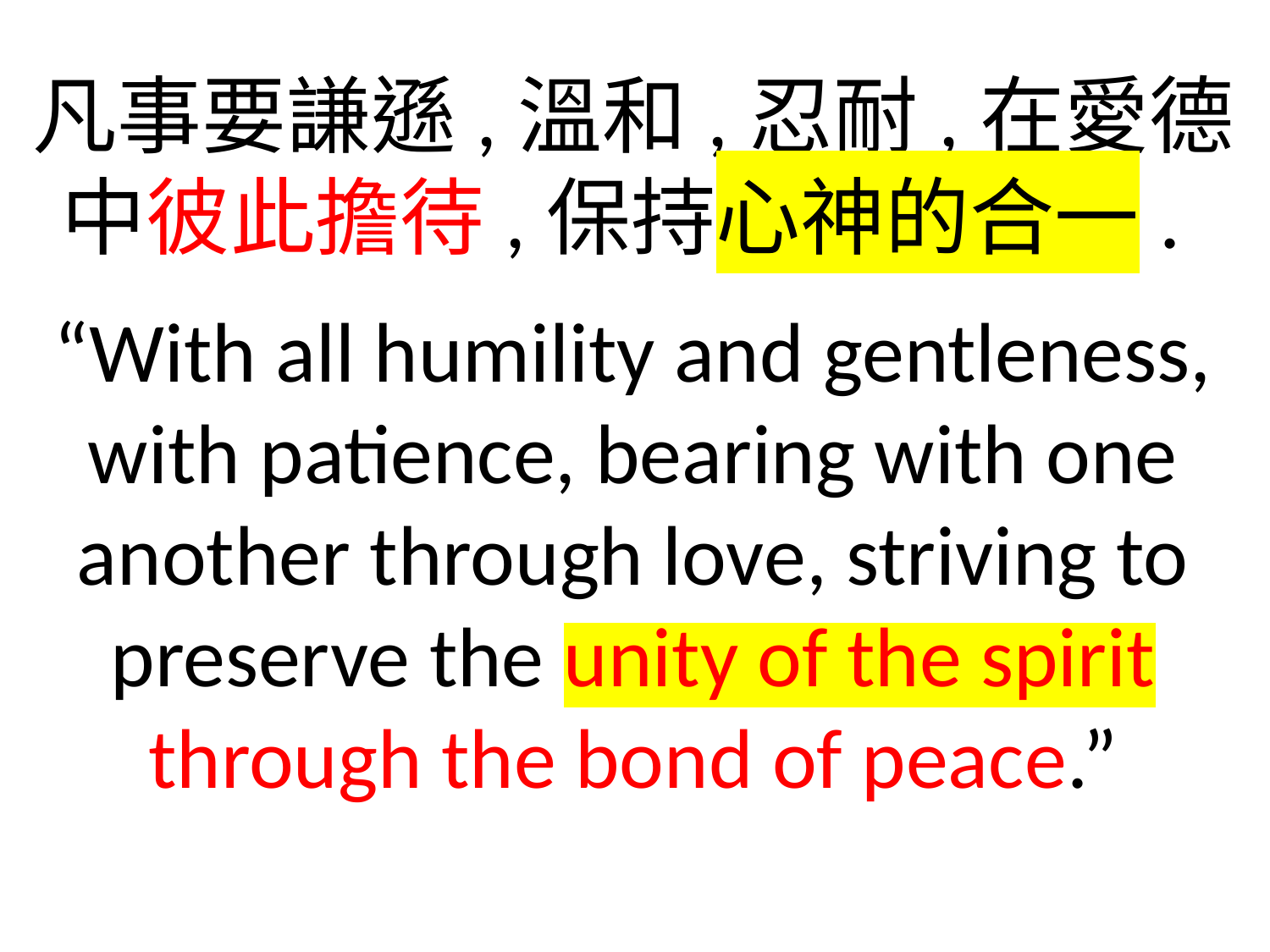

凡事要謙遜,溫和,忍耐,在愛德中彼此擔待,保持心神的合一.
“With all humility and gentleness, with patience, bearing with one another through love, striving to preserve the unity of the spirit through the bond of peace.”